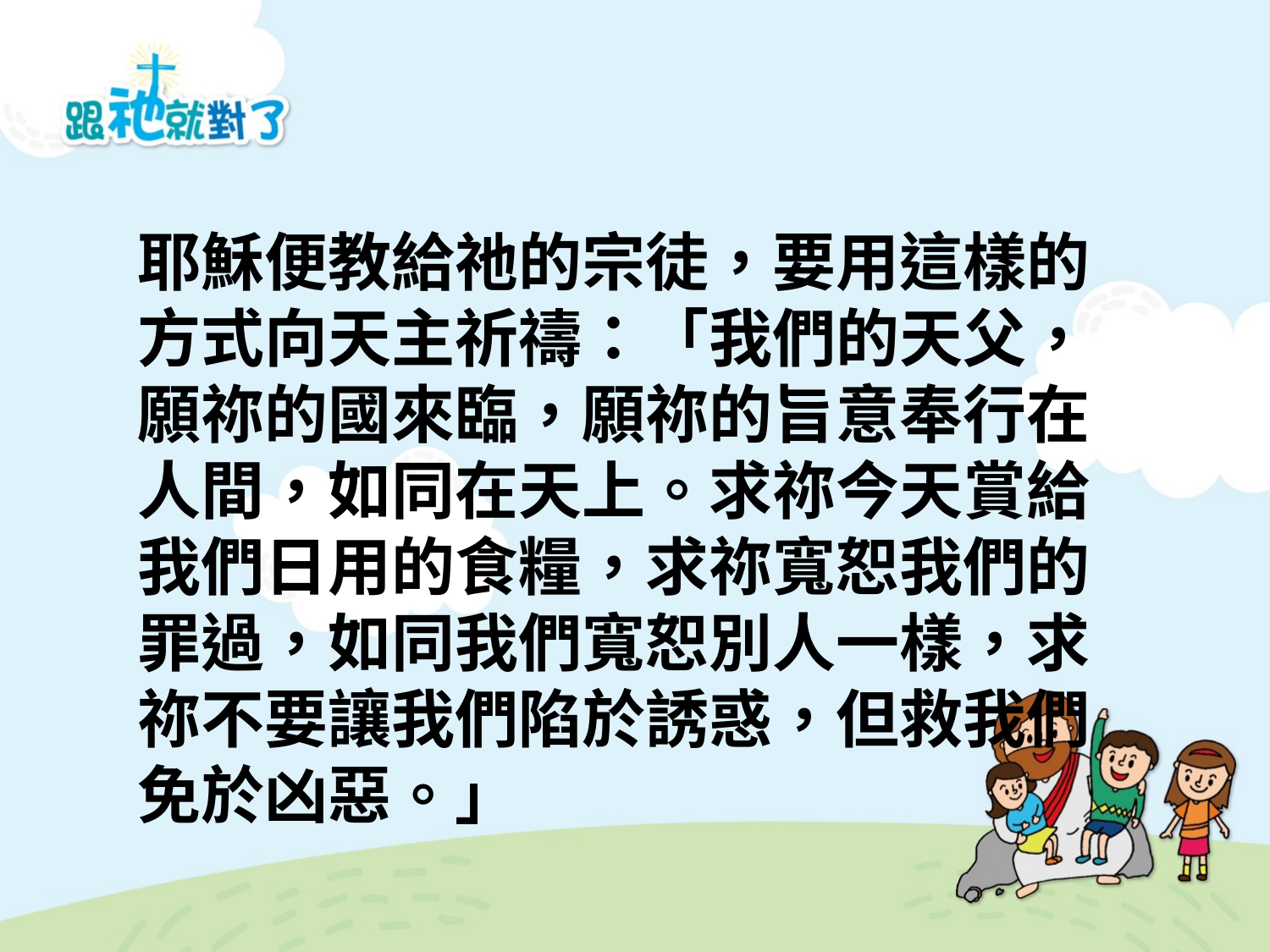

耶穌便教給祂的宗徒，要用這樣的方式向天主祈禱：「我們的天父，願祢的國來臨，願祢的旨意奉行在人間，如同在天上。求祢今天賞給我們日用的食糧，求祢寬恕我們的罪過，如同我們寬恕別人一樣，求祢不要讓我們陷於誘惑，但救我們免於凶惡。」